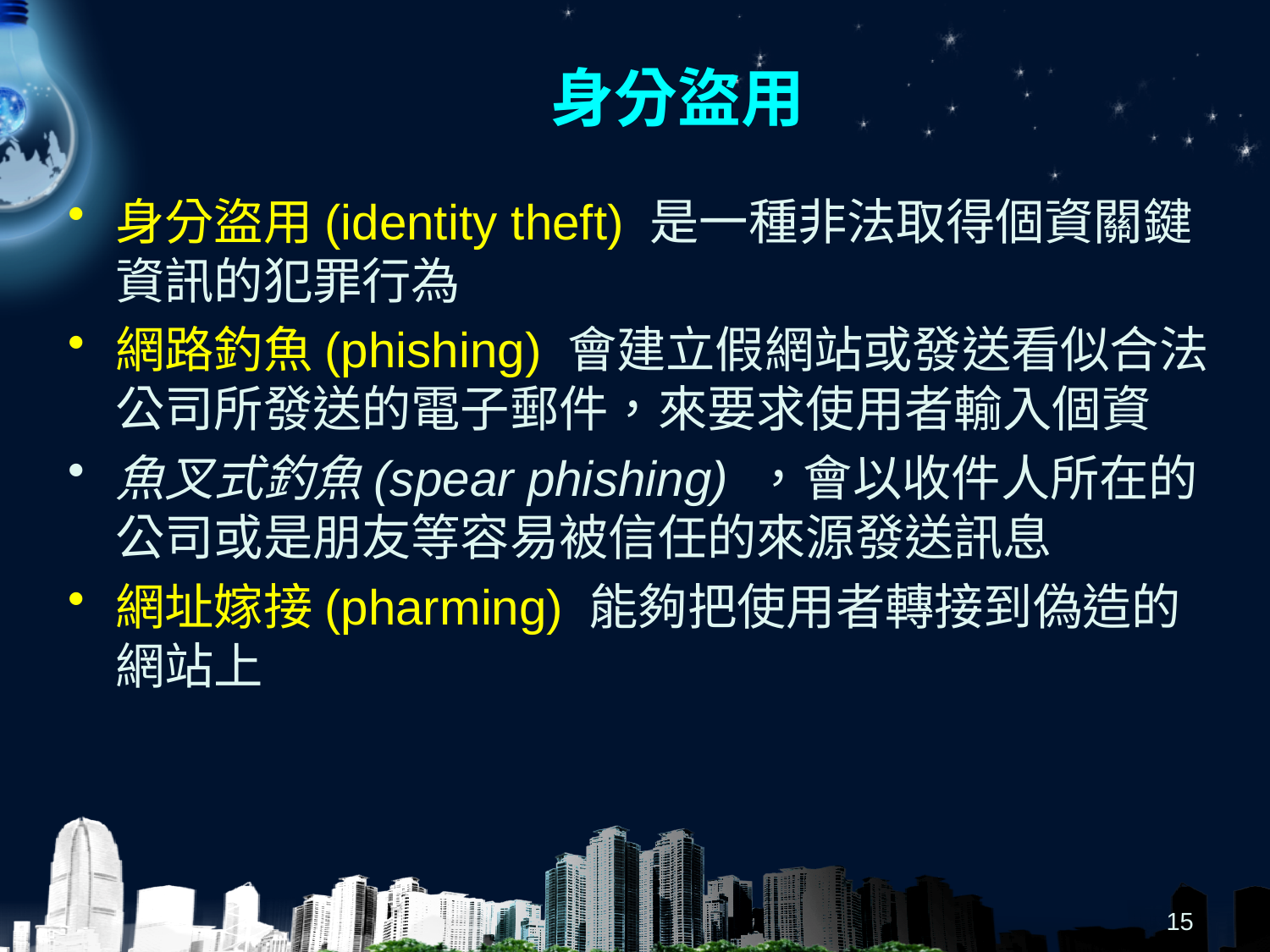

# 身分盜用
身分盜用(identity theft) 是一種非法取得個資關鍵資訊的犯罪行為
網路釣魚(phishing) 會建立假網站或發送看似合法公司所發送的電子郵件，來要求使用者輸入個資
魚叉式釣魚(spear phishing) ，會以收件人所在的公司或是朋友等容易被信任的來源發送訊息
網址嫁接(pharming) 能夠把使用者轉接到偽造的網站上
15